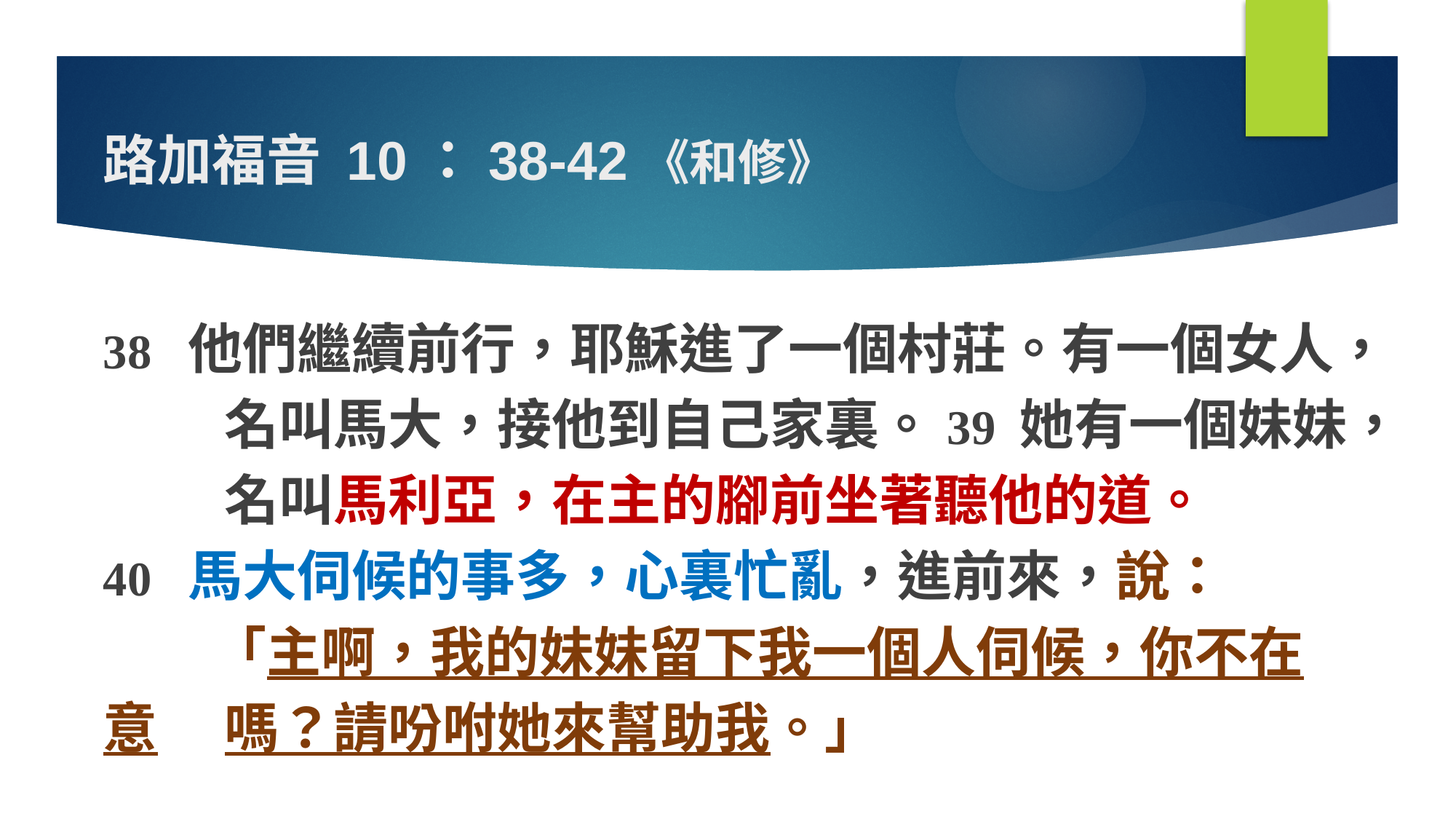

# 路加福音 10：38-42《和修》
38  他們繼續前行，耶穌進了一個村莊。有一個女人，	 名叫馬大，接他到自己家裏。39 她有一個妹妹，	 名叫馬利亞，在主的腳前坐著聽他的道。
40  馬大伺候的事多，心裏忙亂，進前來，說：
	「主啊，我的妹妹留下我一個人伺候，你不在意	 嗎？請吩咐她來幫助我。」